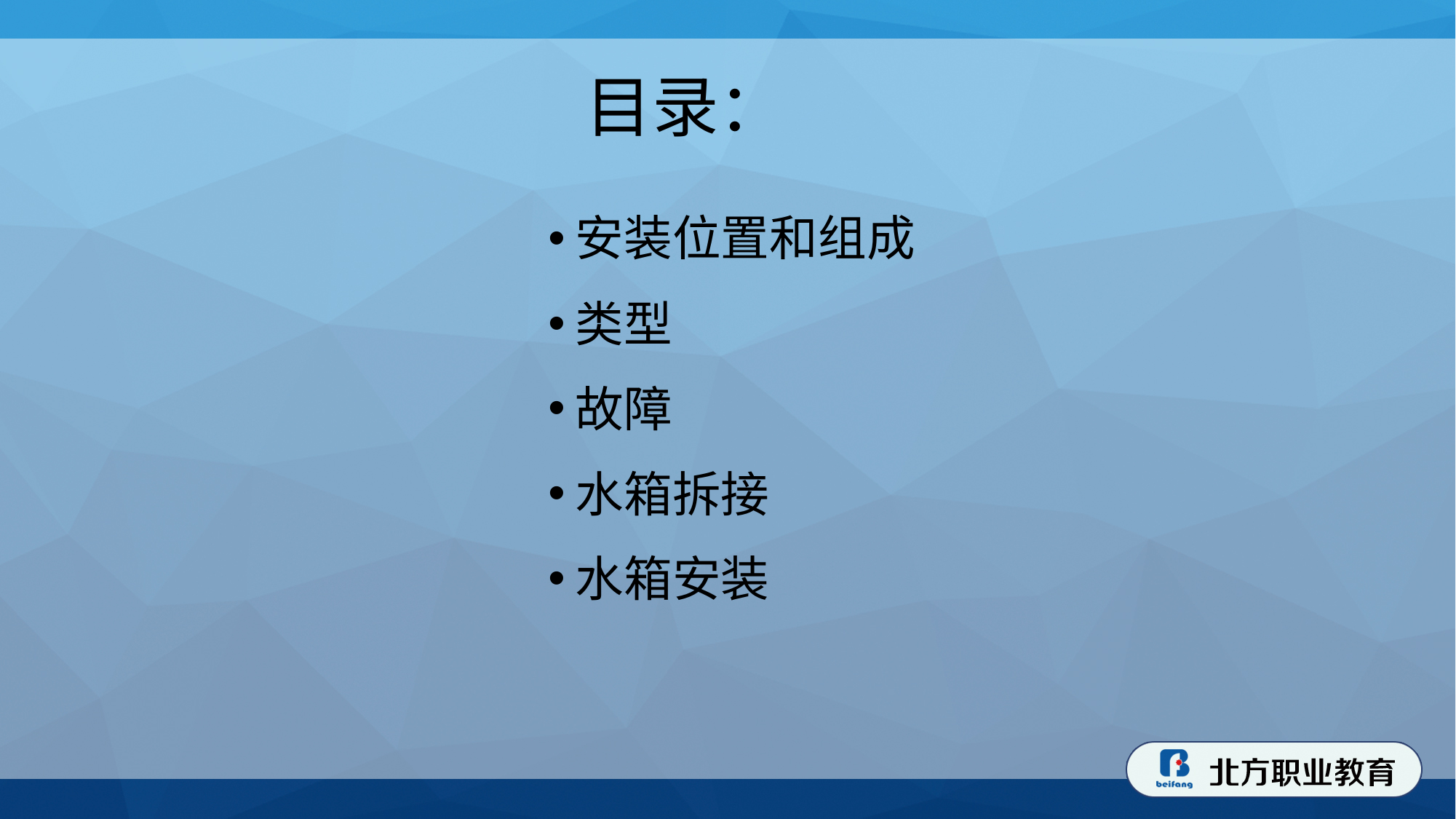

# 目录：
安装位置和组成
类型
故障
水箱拆接
水箱安装